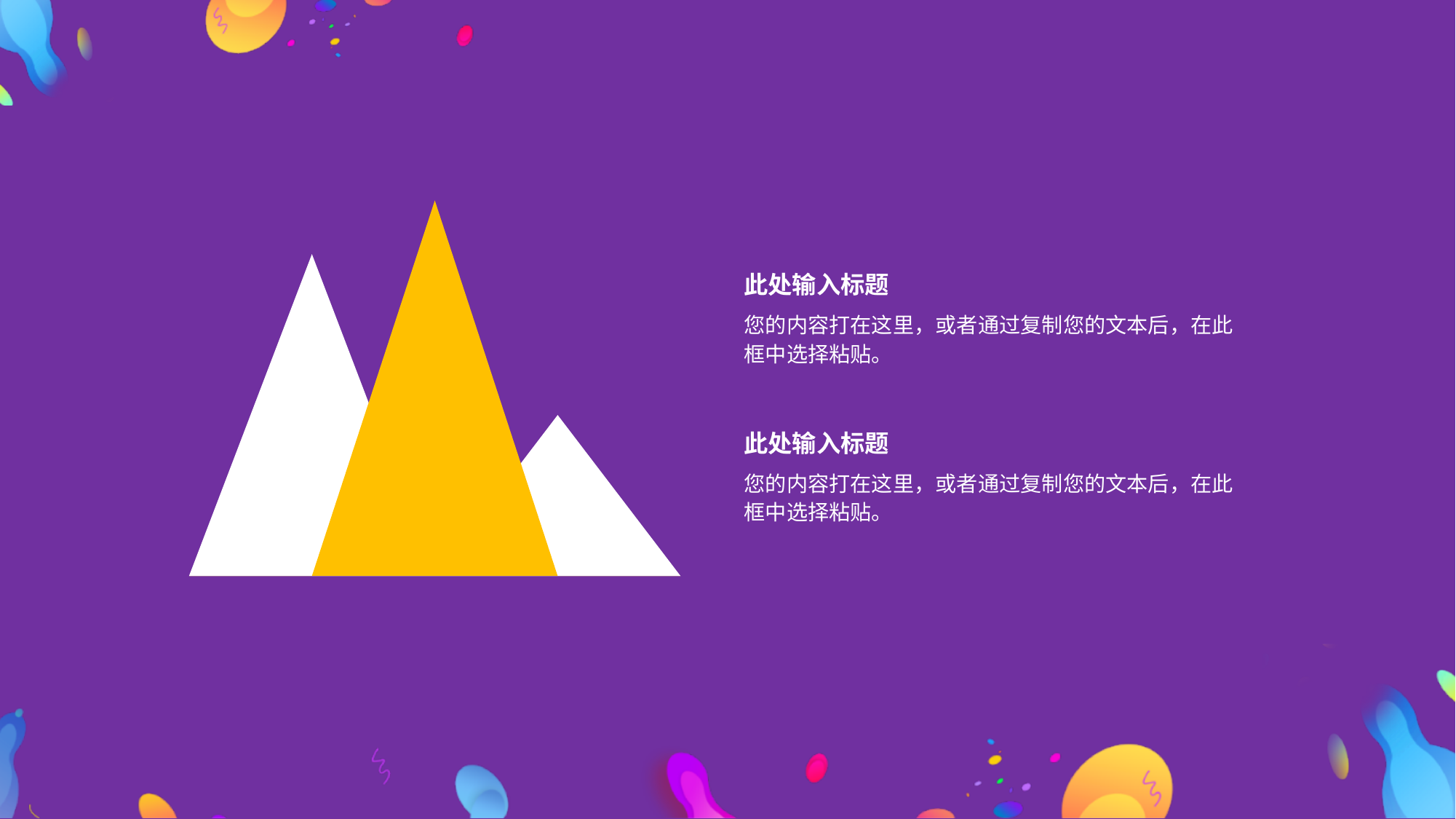

### Chart

| Category | One | Two | Three |
|---|---|---|---|
| Data 1 | 0.0 | 0.0 | 0.0 |
| Data 2 | 0.0 | 24.0 | 0.0 |
| Data 3 | 28.0 | 0.0 | 0.0 |
| Data 4 | 0.0 | 0.0 | 12.0 |
| Data 5 | 0.0 | 0.0 | 0.0 |
此处输入标题
您的内容打在这里，或者通过复制您的文本后，在此框中选择粘贴。
此处输入标题
您的内容打在这里，或者通过复制您的文本后，在此框中选择粘贴。